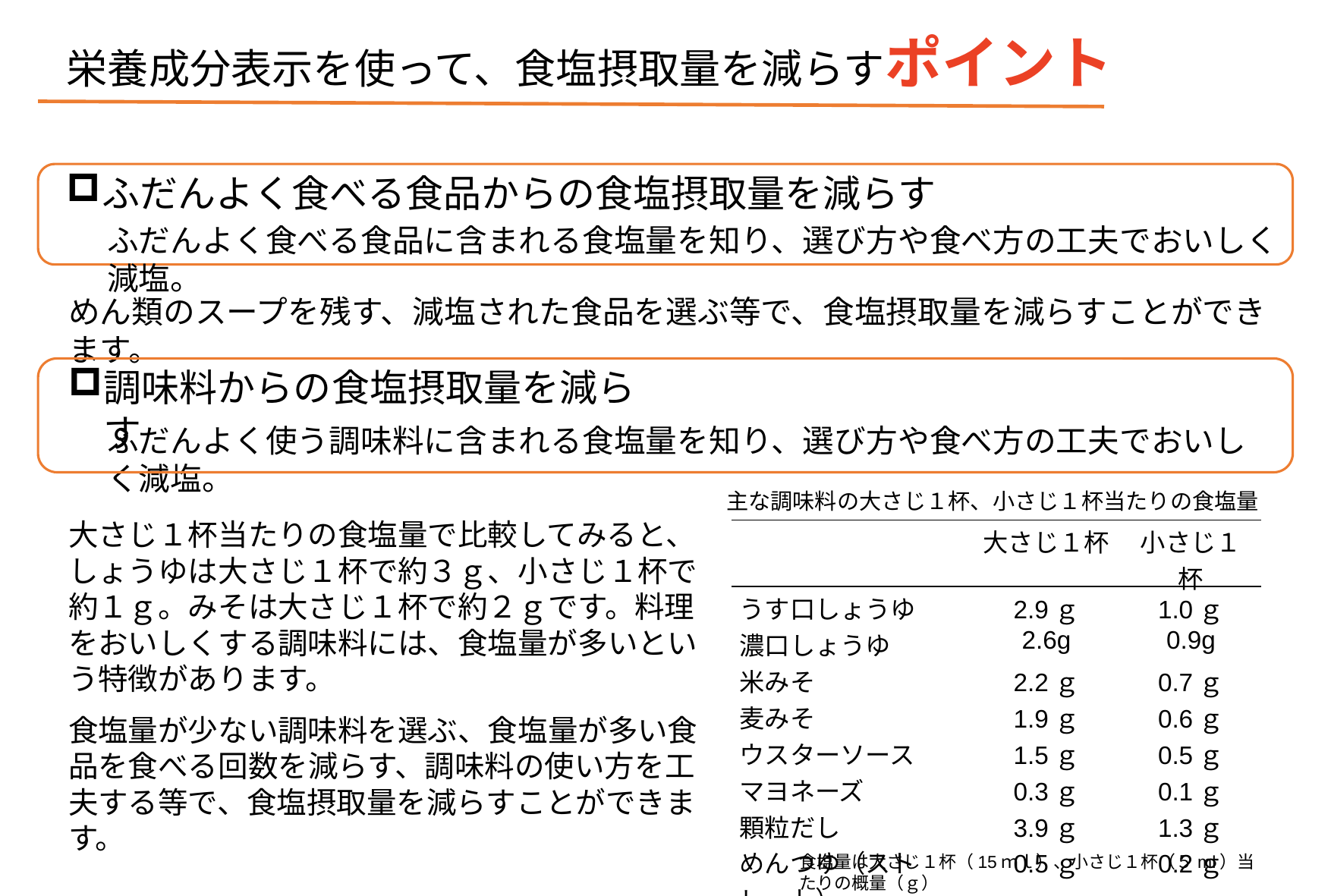

栄養成分表示を使って、食塩摂取量を減らすポイント

ふだんよく食べる食品からの食塩摂取量を減らす
ふだんよく食べる食品に含まれる食塩量を知り、選び方や食べ方の工夫でおいしく減塩。
めん類のスープを残す、減塩された食品を選ぶ等で、食塩摂取量を減らすことができます。

調味料からの食塩摂取量を減らす
ふだんよく使う調味料に含まれる食塩量を知り、選び方や食べ方の工夫でおいしく減塩。
主な調味料の大さじ１杯、小さじ１杯当たりの食塩量
大さじ１杯当たりの食塩量で比較してみると、
しょうゆは大さじ１杯で約３ｇ、小さじ１杯で約１ｇ。みそは大さじ１杯で約２ｇです。料理をおいしくする調味料には、食塩量が多いという特徴があります。

食塩量が少ない調味料を選ぶ、食塩量が多い食品を食べる回数を減らす、調味料の使い方を工夫する等で、食塩摂取量を減らすことができます。
|  | 大さじ１杯 | 小さじ１杯 |
| --- | --- | --- |
| うす口しょうゆ | 2.9ｇ | 1.0ｇ |
| 濃口しょうゆ | 2.6g | 0.9g |
| 米みそ | 2.2ｇ | 0.7ｇ |
| 麦みそ | 1.9ｇ | 0.6ｇ |
| ウスターソース | 1.5ｇ | 0.5ｇ |
| マヨネーズ | 0.3ｇ | 0.1ｇ |
| 顆粒だし | 3.9ｇ | 1.3ｇ |
| めんつゆ（ストレート） | 0.5ｇ | 0.2ｇ |
食塩量は大さじ１杯（15ｍｌ）、小さじ１杯（５ml）当たりの概量（ｇ）